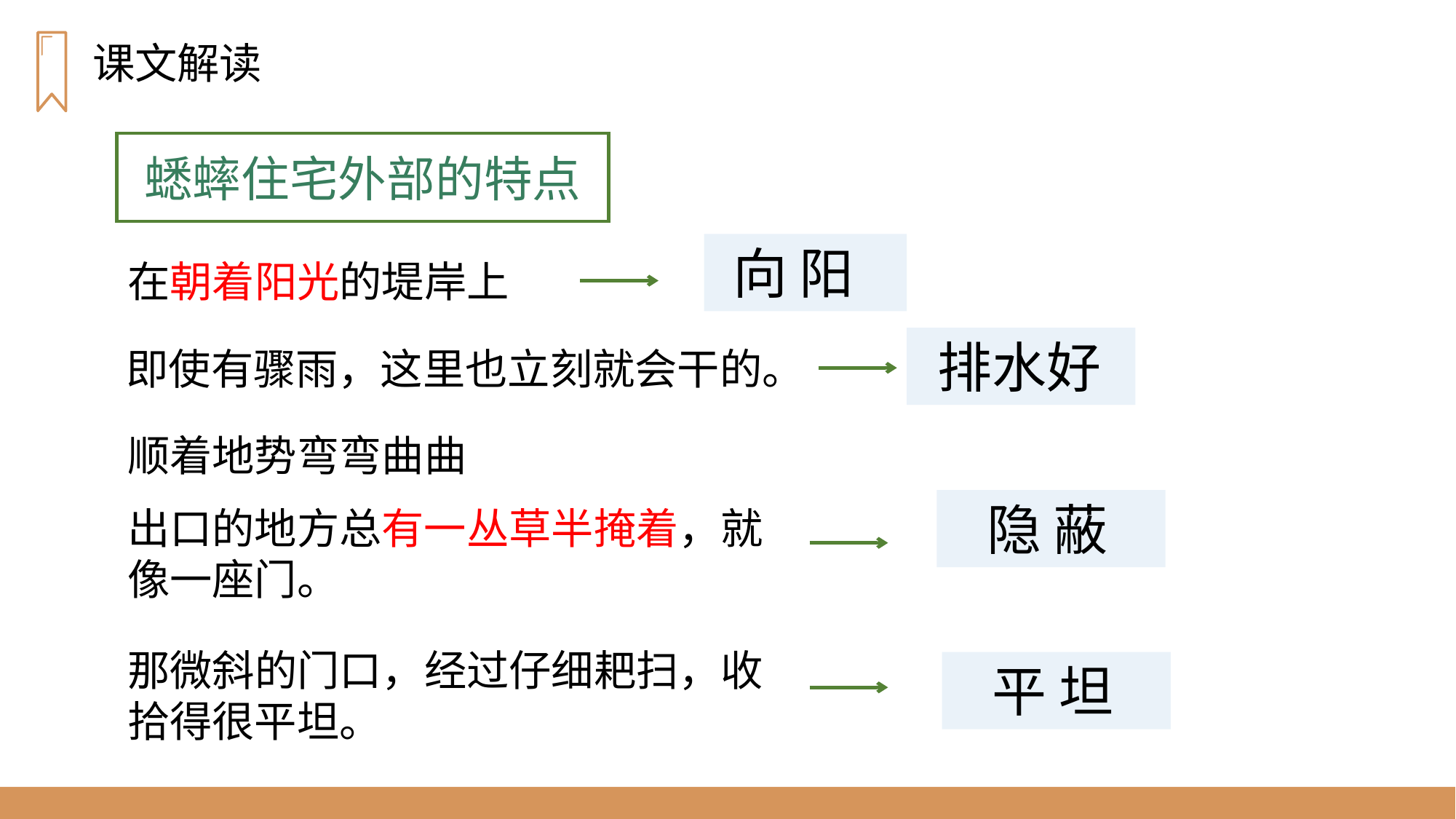

课文解读
0
蟋蟀住宅外部的特点
向 阳

在朝着阳光的堤岸上
排水好

即使有骤雨，这里也立刻就会干的。
顺着地势弯弯曲曲
隐 蔽

出口的地方总有一丛草半掩着，就像一座门。
那微斜的门口，经过仔细耙扫，收拾得很平坦。
平 坦